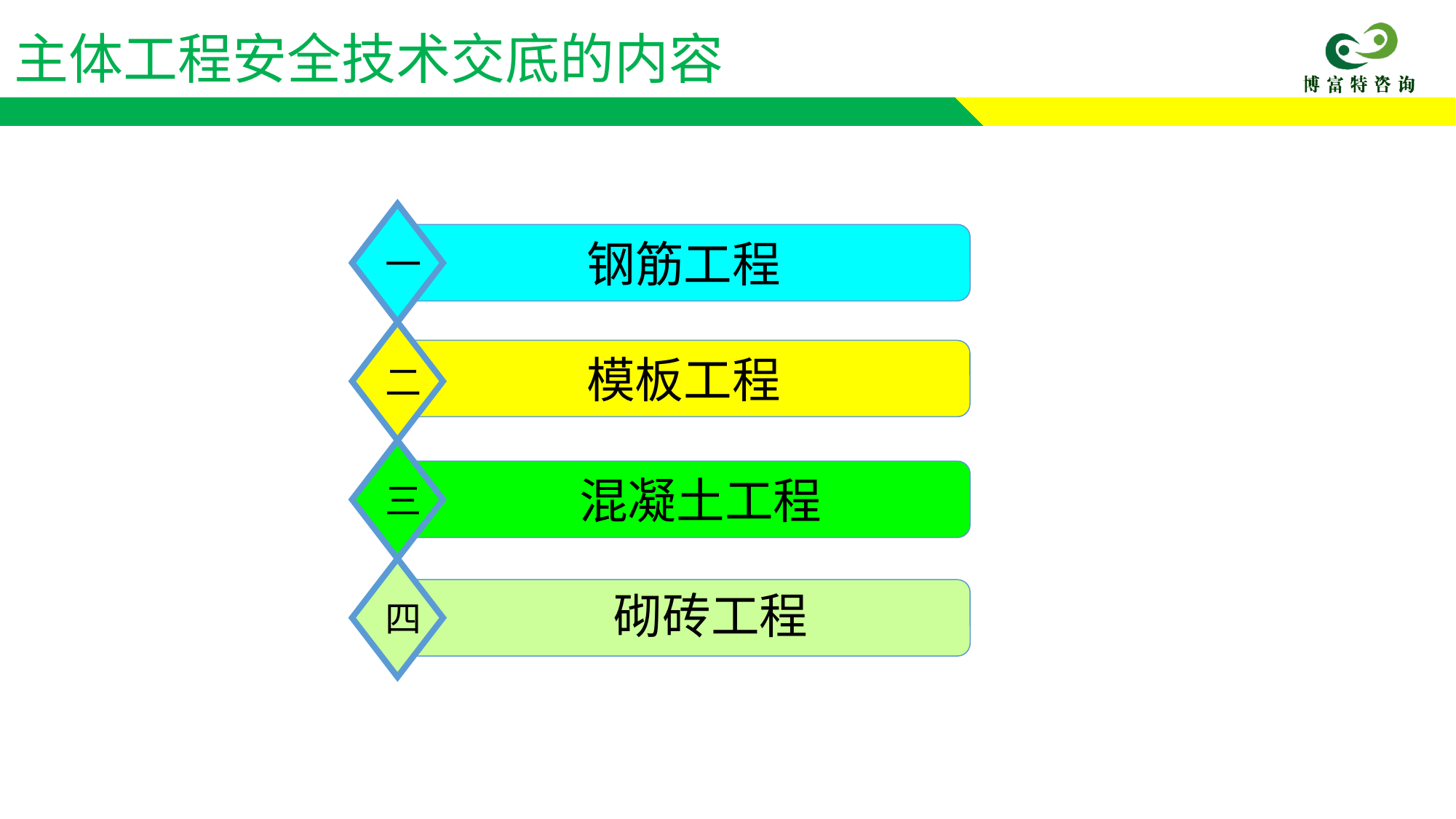

主体工程安全技术交底的内容

一
钢筋工程
二
模板工程
三
  混凝土工程
四

 砌砖工程